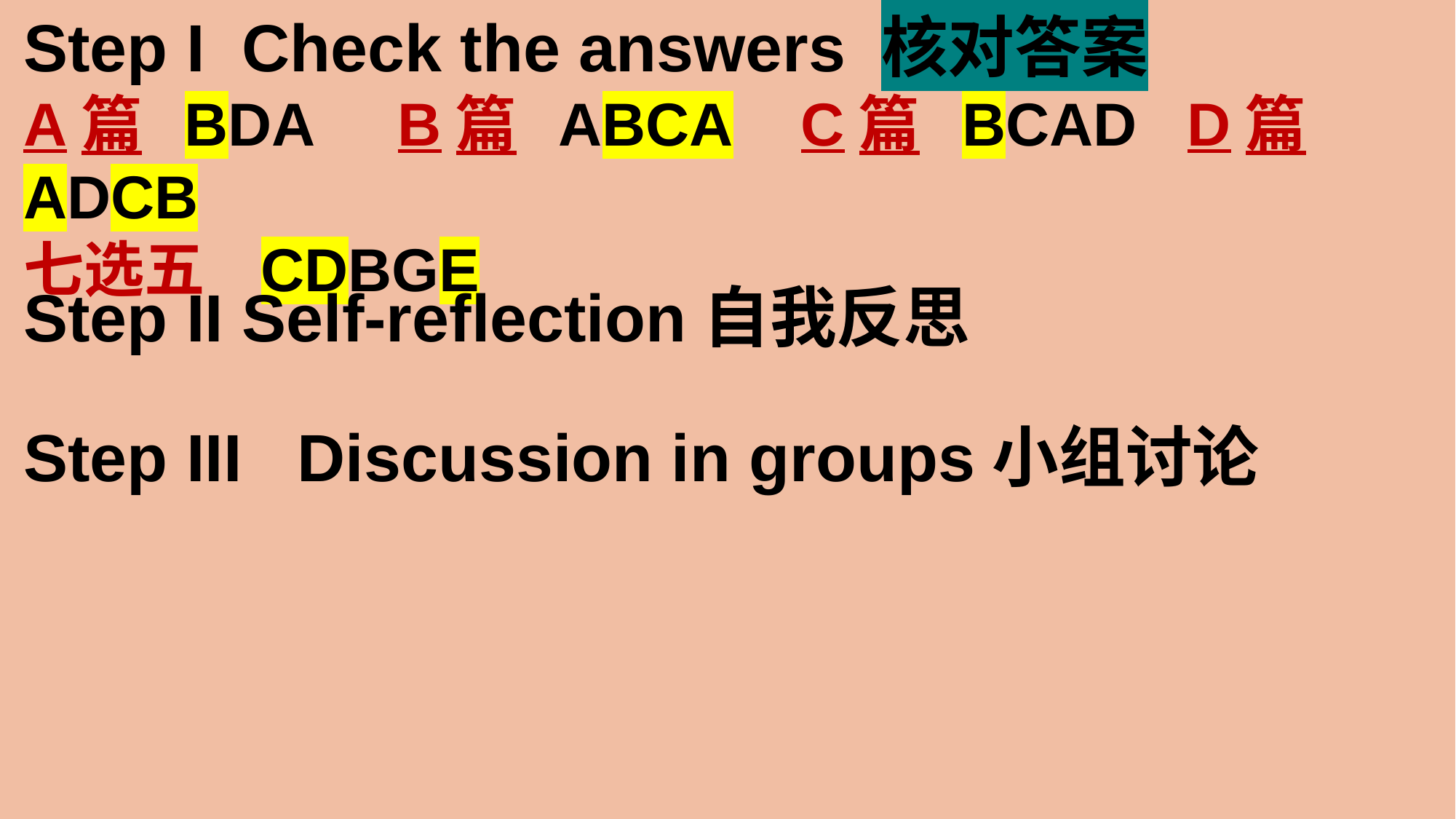

Step I  Check the answers 核对答案
A篇  BDA     B篇  ABCA    C篇  BCAD   D篇  ADCB
七选五   CDBGE
Step II Self-reflection自我反思
Step III   Discussion in groups小组讨论